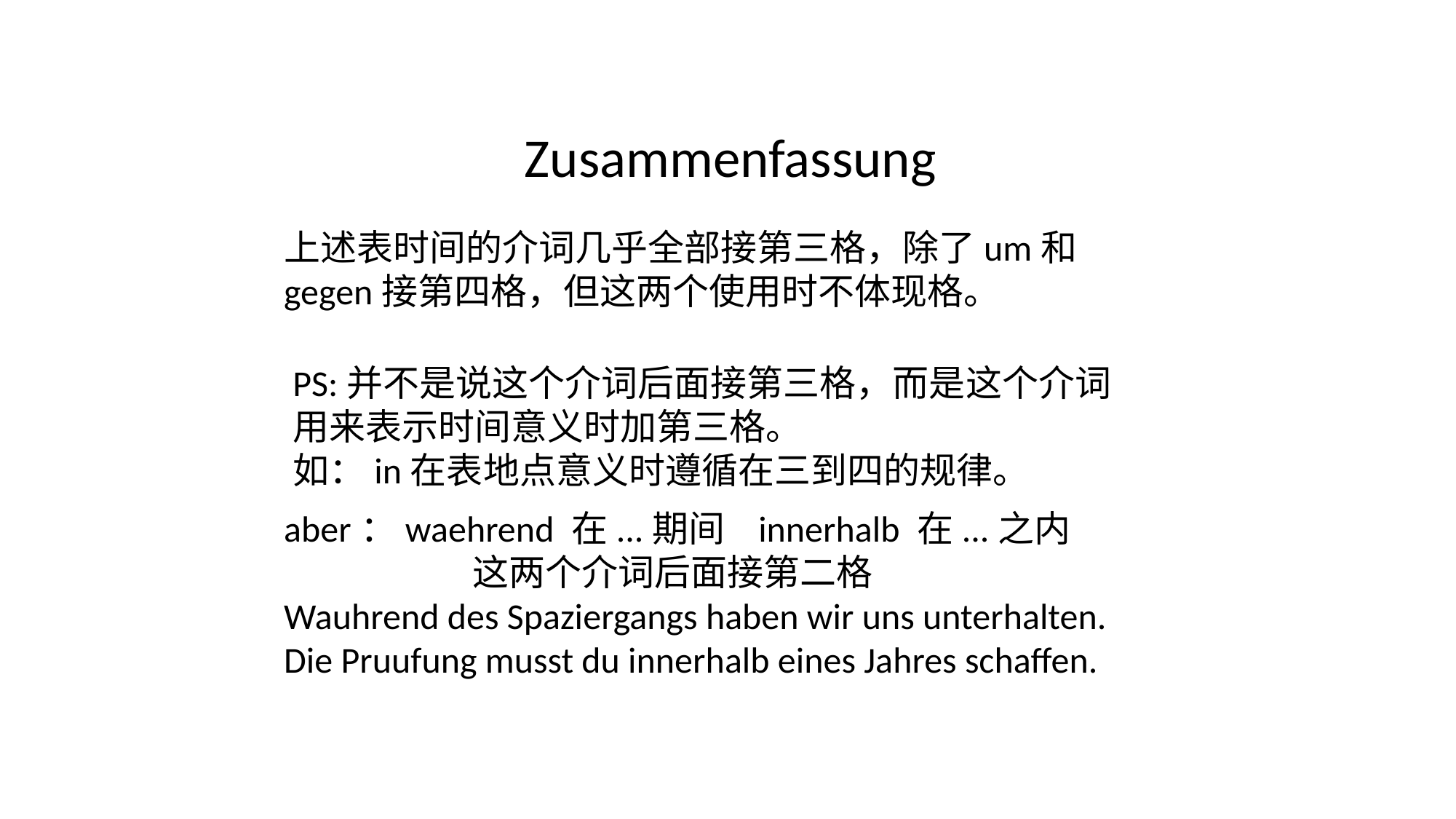

Zusammenfassung
上述表时间的介词几乎全部接第三格，除了um和gegen接第四格，但这两个使用时不体现格。
PS:并不是说这个介词后面接第三格，而是这个介词用来表示时间意义时加第三格。
如：in在表地点意义时遵循在三到四的规律。
aber：waehrend 在...期间   innerhalb 在...之内
                      这两个介词后面接第二格
Wauhrend des Spaziergangs haben wir uns unterhalten.
Die Pruufung musst du innerhalb eines Jahres schaffen.